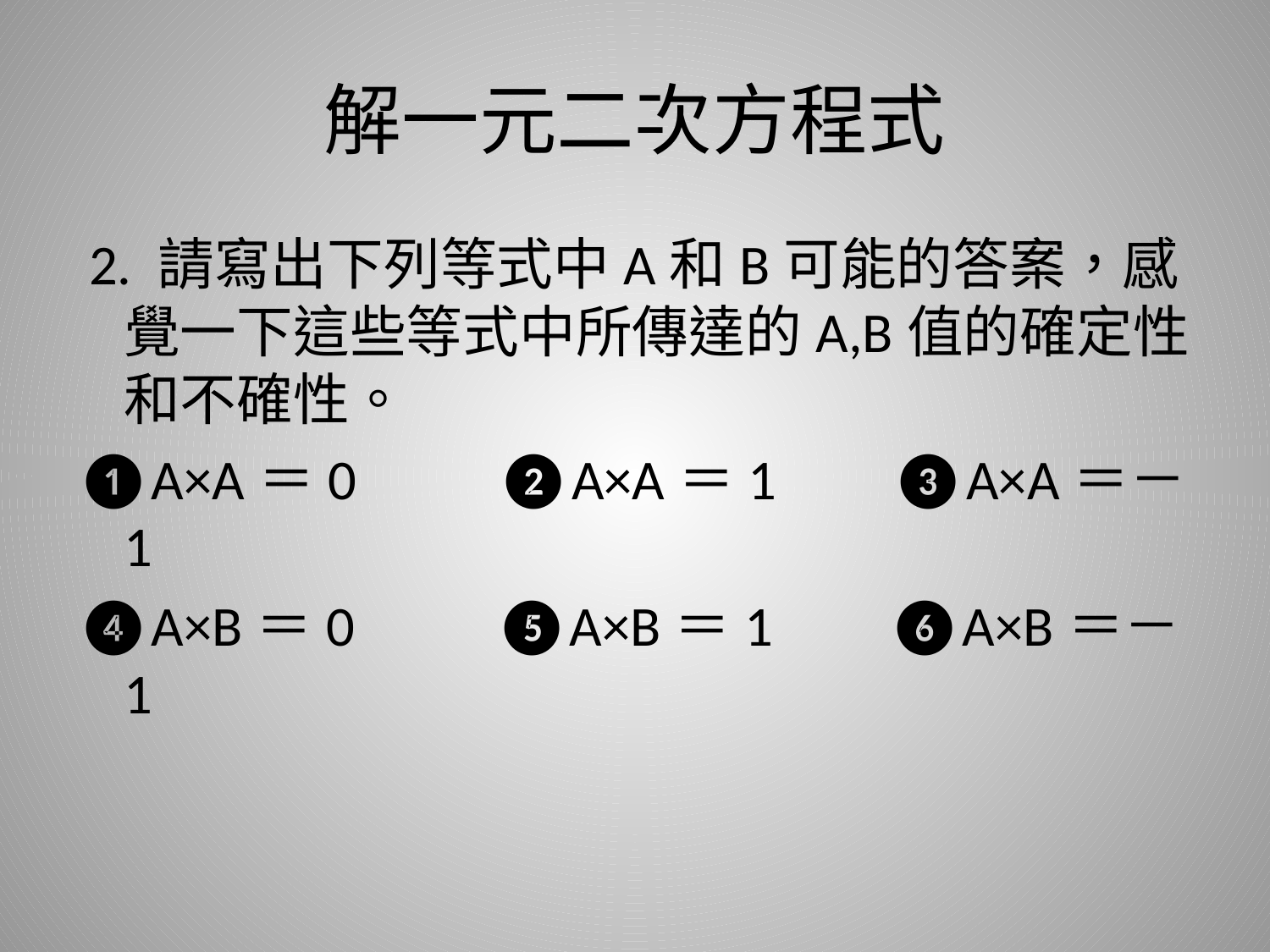

# 解一元二次方程式
 2. 請寫出下列等式中A和B可能的答案，感覺一下這些等式中所傳達的A,B值的確定性和不確性。
❶A×A＝0           ❷A×A＝1         ❸A×A＝－1
❹A×B＝0           ❺A×B＝1         ❻A×B＝－1